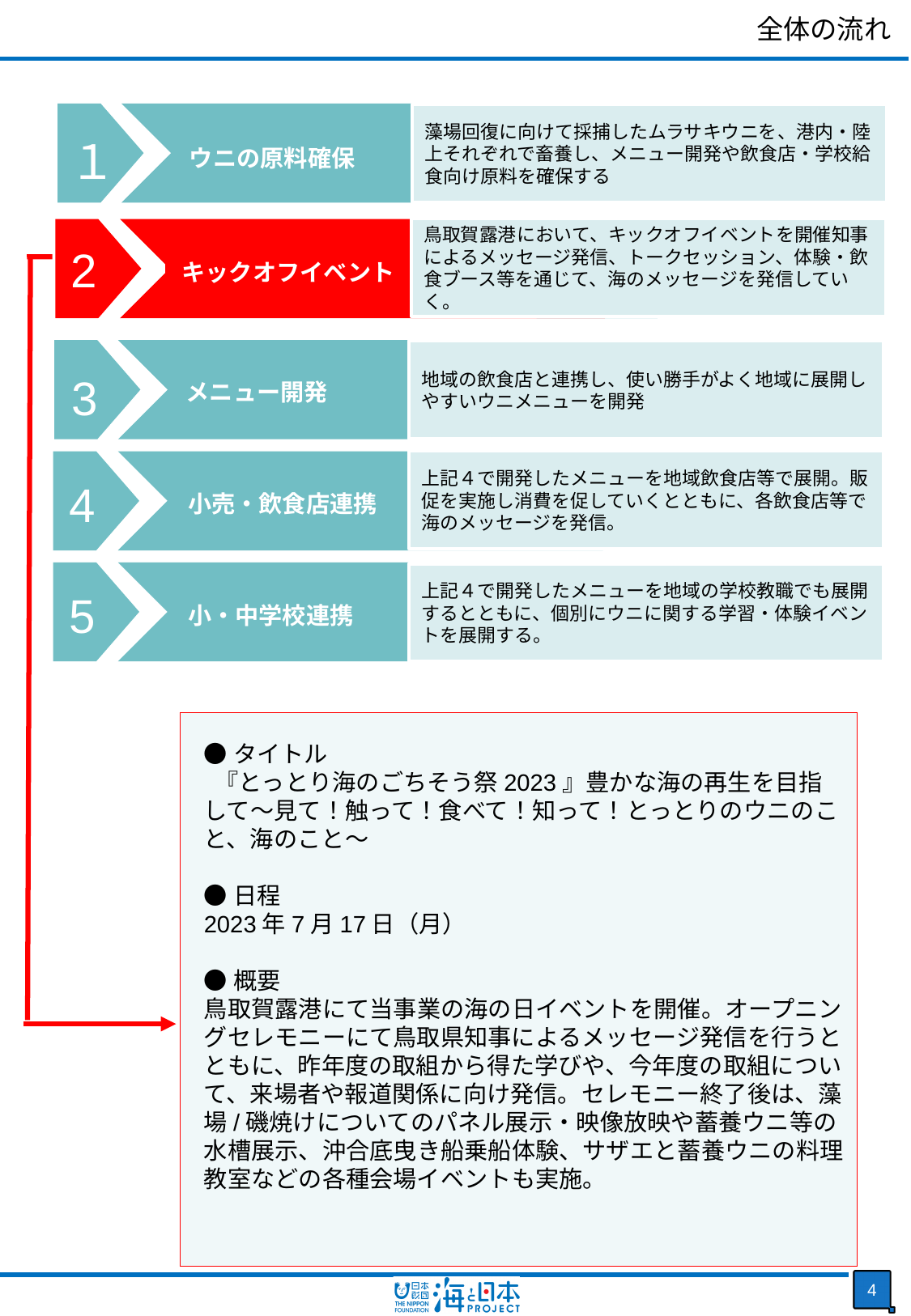

全体の流れ

ウニの原料確保
１
藻場回復に向けて採捕したムラサキウニを、港内・陸上それぞれで畜養し、メニュー開発や飲食店・学校給食向け原料を確保する

鳥取賀露港において、キックオフイベントを開催知事によるメッセージ発信、トークセッション、体験・飲食ブース等を通じて、海のメッセージを発信していく。

キックオフイベント
2

メニュー開発
3
地域の飲食店と連携し、使い勝手がよく地域に展開しやすいウニメニューを開発
上記４で開発したメニューを地域飲食店等で展開。販促を実施し消費を促していくとともに、各飲食店等で海のメッセージを発信。

小売・飲食店連携
4

小・中学校連携
5
上記４で開発したメニューを地域の学校教職でも展開するとともに、個別にウニに関する学習・体験イベントを展開する。

●タイトル
 『とっとり海のごちそう祭2023』豊かな海の再生を目指して～見て！触って！食べて！知って！とっとりのウニのこと、海のこと～

●日程
2023年7月17日（月）

●概要
鳥取賀露港にて当事業の海の日イベントを開催。オープニングセレモニーにて鳥取県知事によるメッセージ発信を行うとともに、昨年度の取組から得た学びや、今年度の取組について、来場者や報道関係に向け発信。セレモニー終了後は、藻場/磯焼けについてのパネル展示・映像放映や蓄養ウニ等の水槽展示、沖合底曳き船乗船体験、サザエと蓄養ウニの料理教室などの各種会場イベントも実施。

4